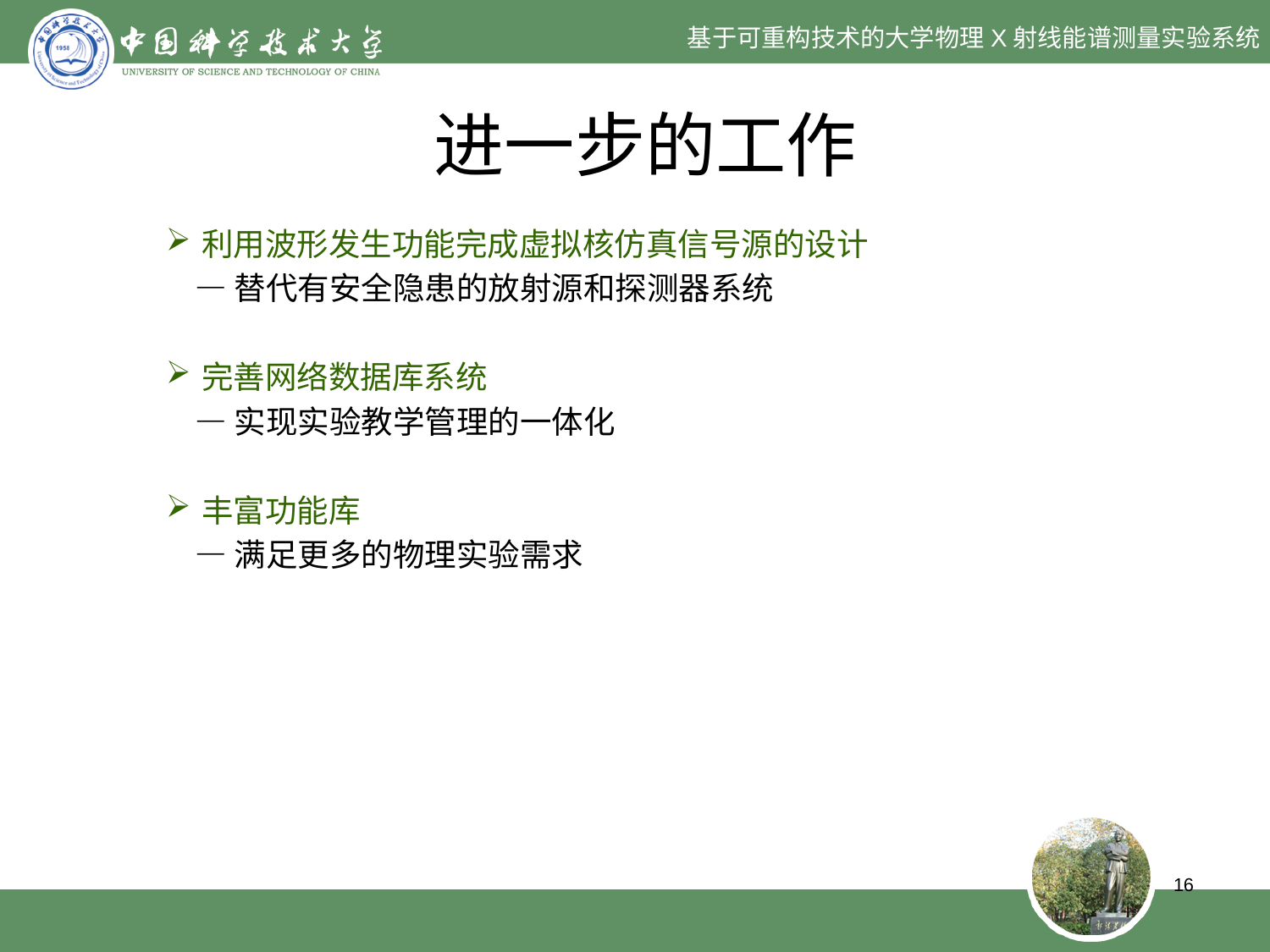

基于可重构技术的大学物理X射线能谱测量实验系统
# 进一步的工作

利用波形发生功能完成虚拟核仿真信号源的设计
    —替代有安全隐患的放射源和探测器系统

完善网络数据库系统
    —实现实验教学管理的一体化

丰富功能库
    —满足更多的物理实验需求

16